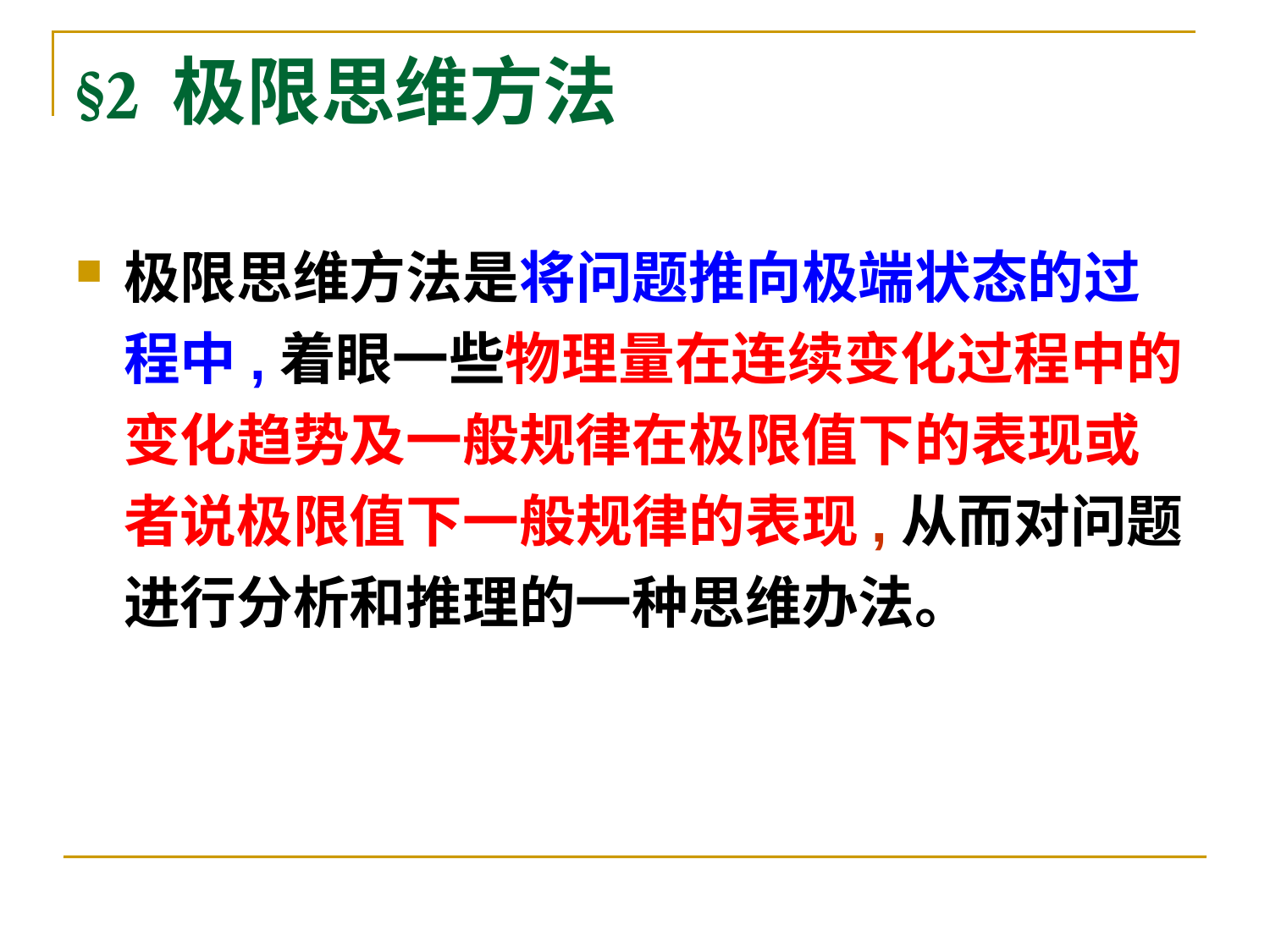

# §2 极限思维方法
极限思维方法是将问题推向极端状态的过程中,着眼一些物理量在连续变化过程中的变化趋势及一般规律在极限值下的表现或者说极限值下一般规律的表现,从而对问题进行分析和推理的一种思维办法。